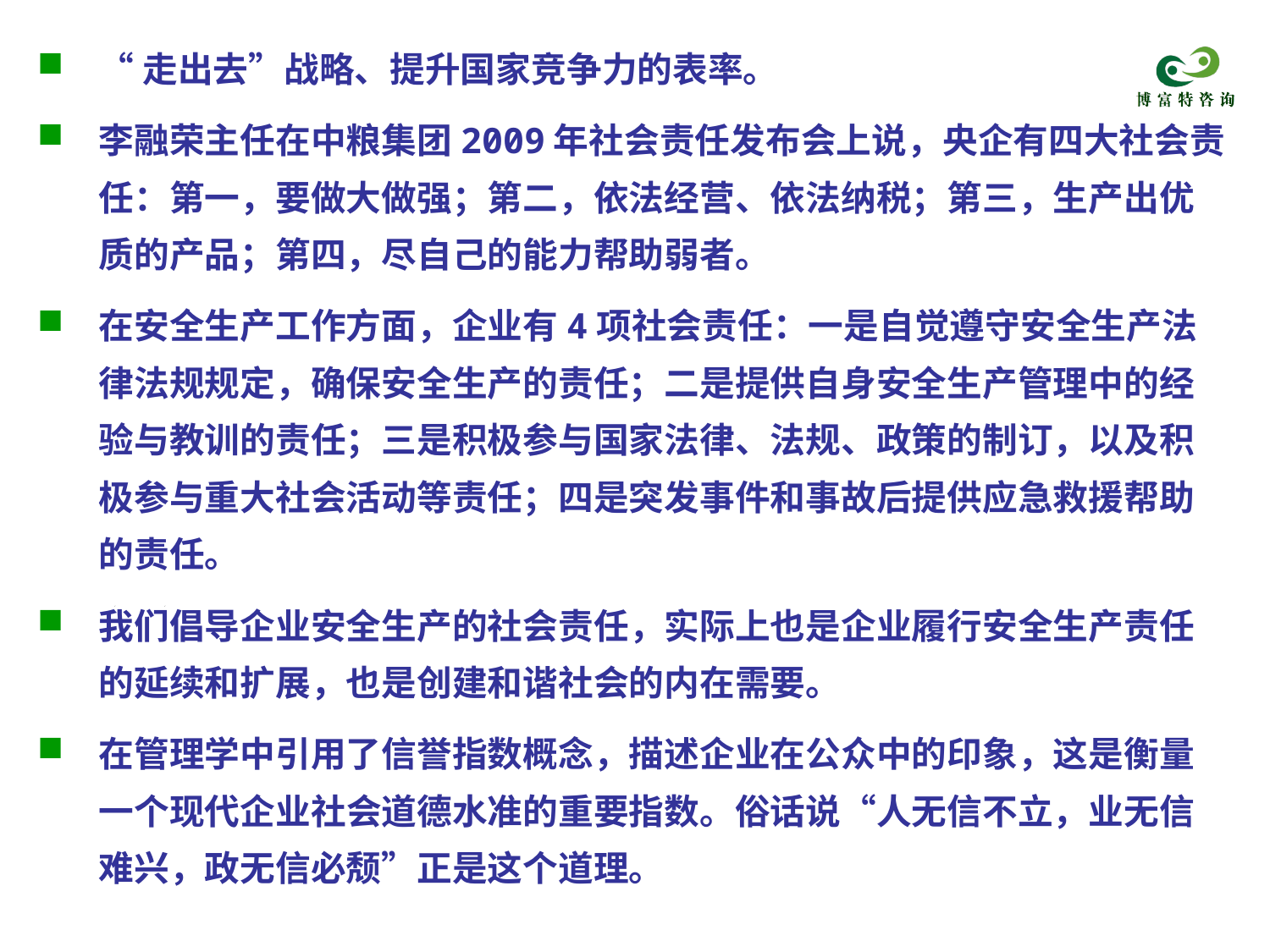

“走出去”战略、提升国家竞争力的表率。
李融荣主任在中粮集团2009年社会责任发布会上说，央企有四大社会责任：第一，要做大做强；第二，依法经营、依法纳税；第三，生产出优质的产品；第四，尽自己的能力帮助弱者。
在安全生产工作方面，企业有4项社会责任：一是自觉遵守安全生产法律法规规定，确保安全生产的责任；二是提供自身安全生产管理中的经验与教训的责任；三是积极参与国家法律、法规、政策的制订，以及积极参与重大社会活动等责任；四是突发事件和事故后提供应急救援帮助的责任。
我们倡导企业安全生产的社会责任，实际上也是企业履行安全生产责任的延续和扩展，也是创建和谐社会的内在需要。
在管理学中引用了信誉指数概念，描述企业在公众中的印象，这是衡量一个现代企业社会道德水准的重要指数。俗话说“人无信不立，业无信难兴，政无信必颓”正是这个道理。